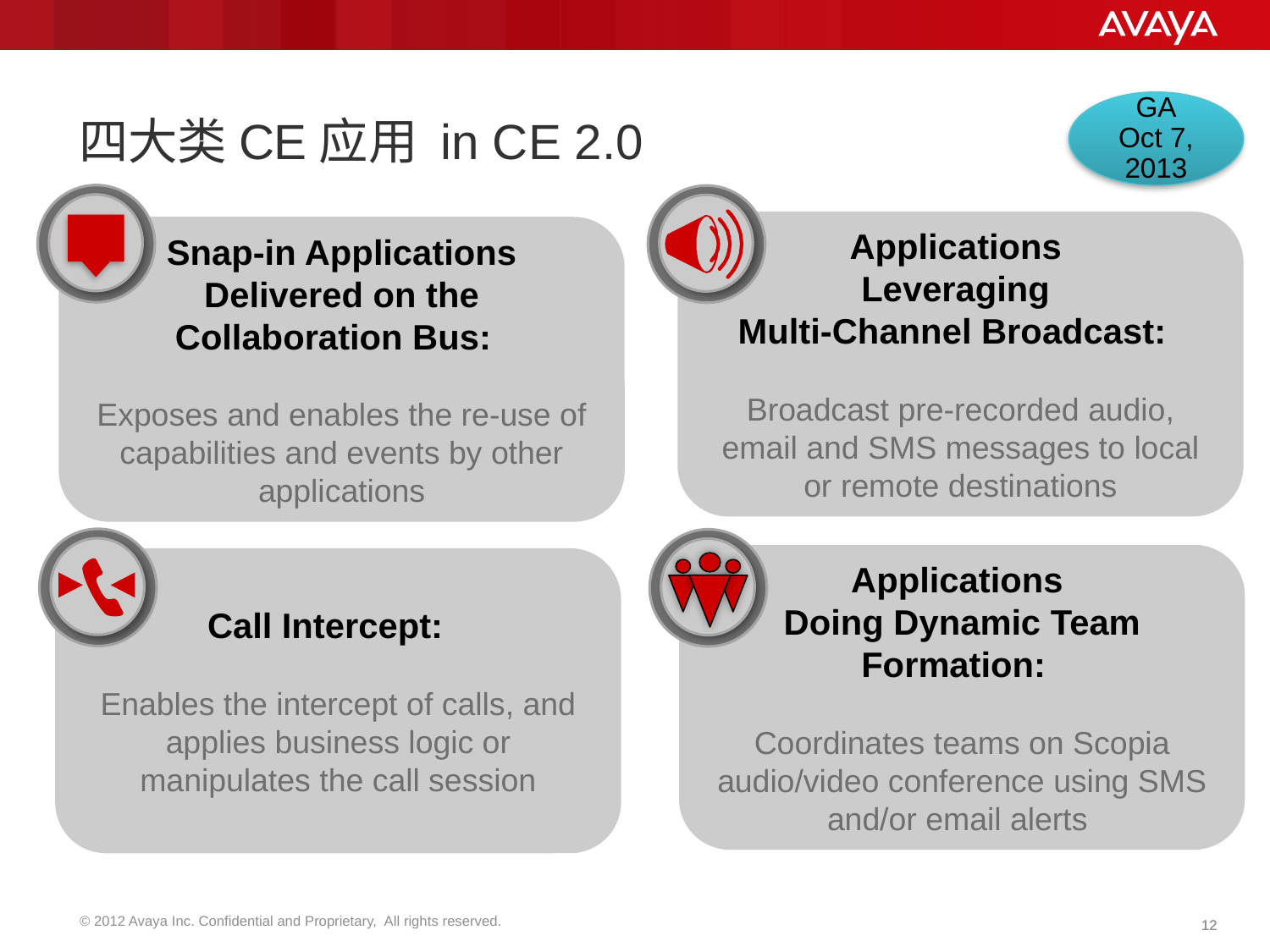

# 四大类CE应用 in CE 2.0
GA
Oct 7, 2013

Applications
Leveraging
Multi-Channel Broadcast:
Broadcast pre-recorded audio, email and SMS messages to local or remote destinations
Snap-in Applications Delivered on the Collaboration Bus:
Exposes and enables the re-use of capabilities and events by other applications

Applications
Doing Dynamic Team Formation:
Coordinates teams on Scopia audio/video conference using SMS and/or email alerts
Call Intercept:
Enables the intercept of calls, and applies business logic or manipulates the call session